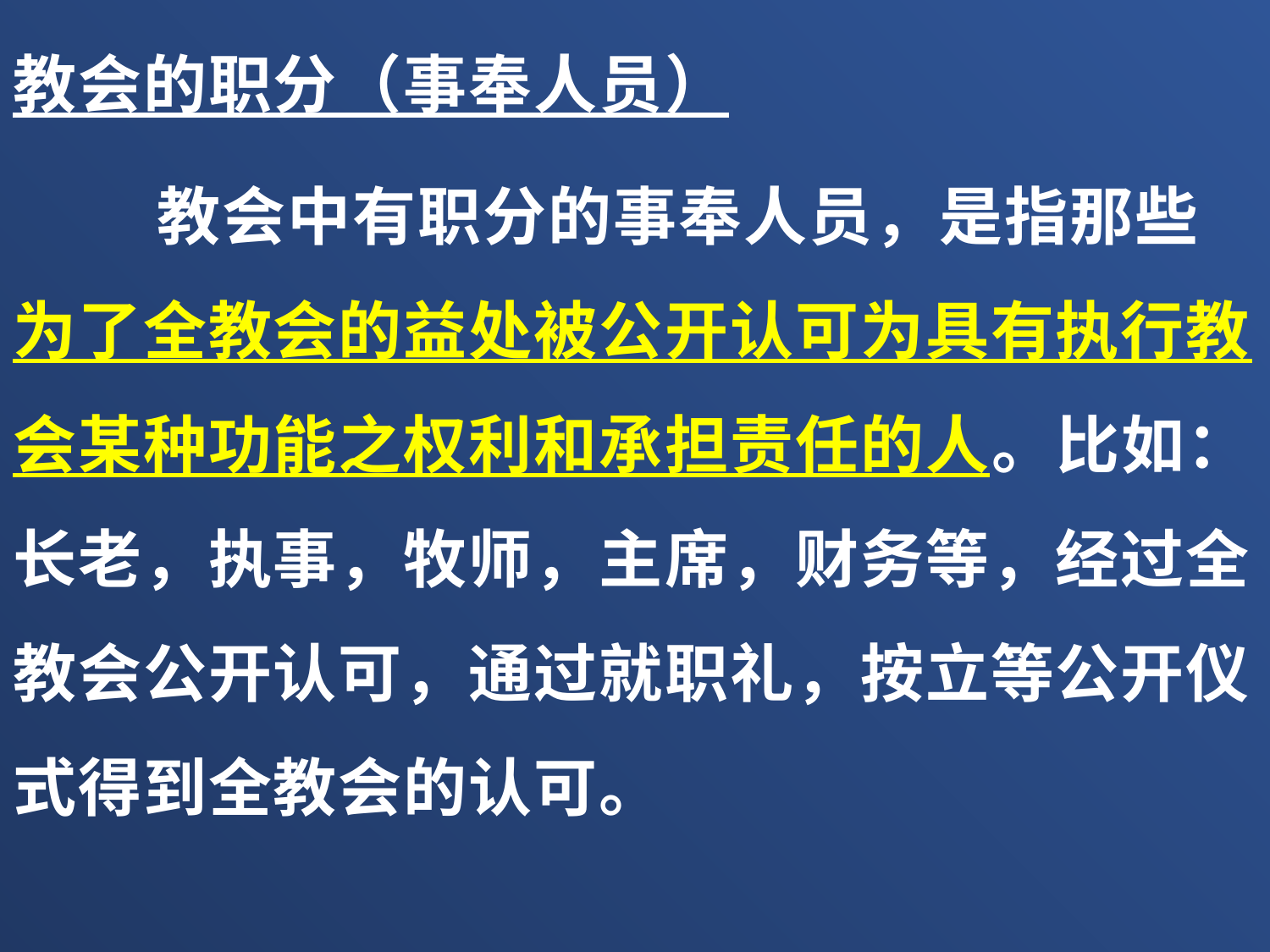

教会的职分（事奉人员）
        教会中有职分的事奉人员，是指那些为了全教会的益处被公开认可为具有执行教会某种功能之权利和承担责任的人。比如：长老，执事，牧师，主席，财务等，经过全教会公开认可，通过就职礼，按立等公开仪式得到全教会的认可。